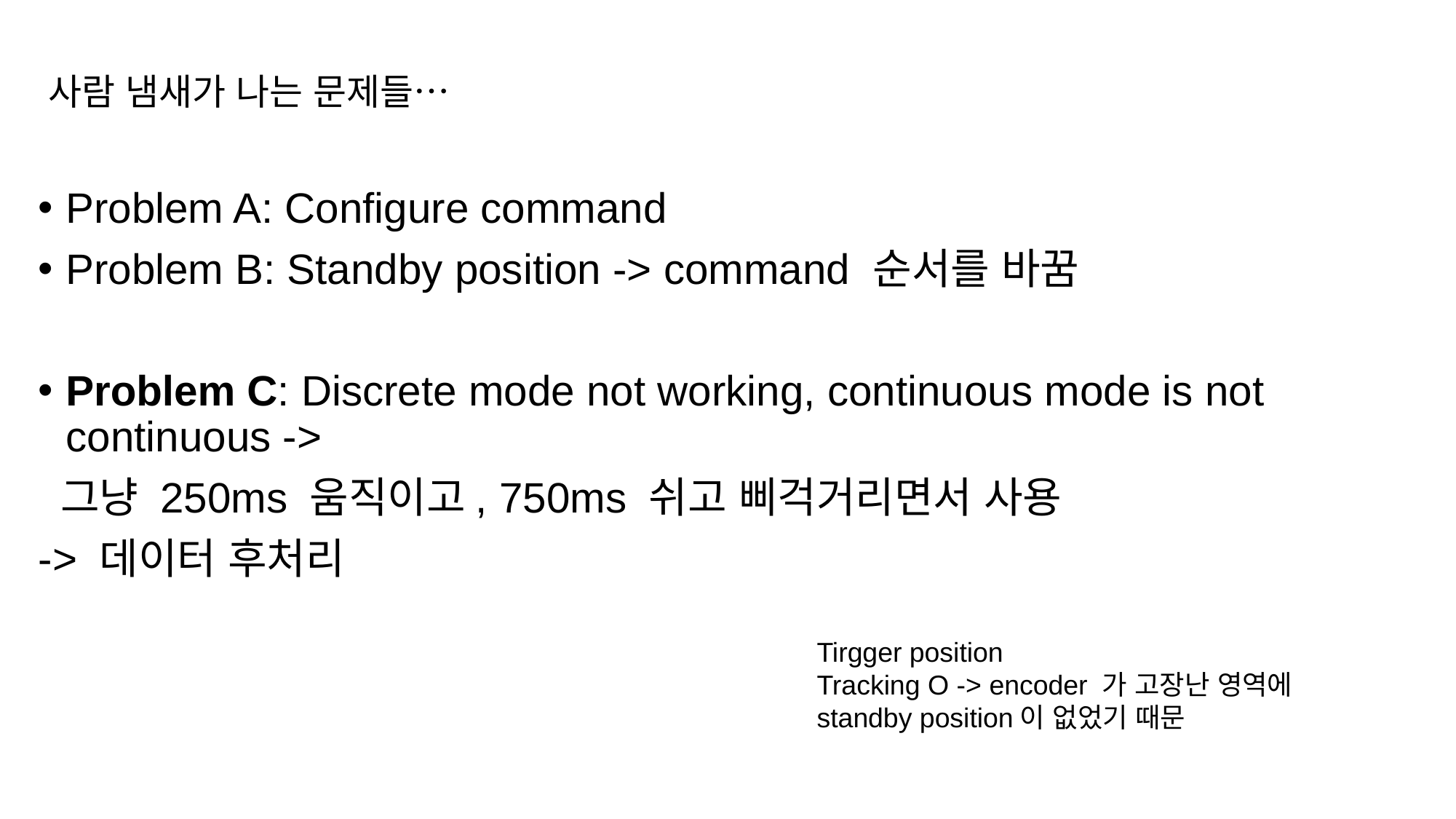

사람 냄새가 나는 문제들…
Problem A: Configure command
Problem B: Standby position -> command 순서를 바꿈

Problem C: Discrete mode not working, continuous mode is not continuous ->
 그냥 250ms 움직이고, 750ms 쉬고 삐걱거리면서 사용
-> 데이터 후처리
Tirgger position
Tracking O -> encoder 가 고장난 영역에 standby position이 없었기 때문